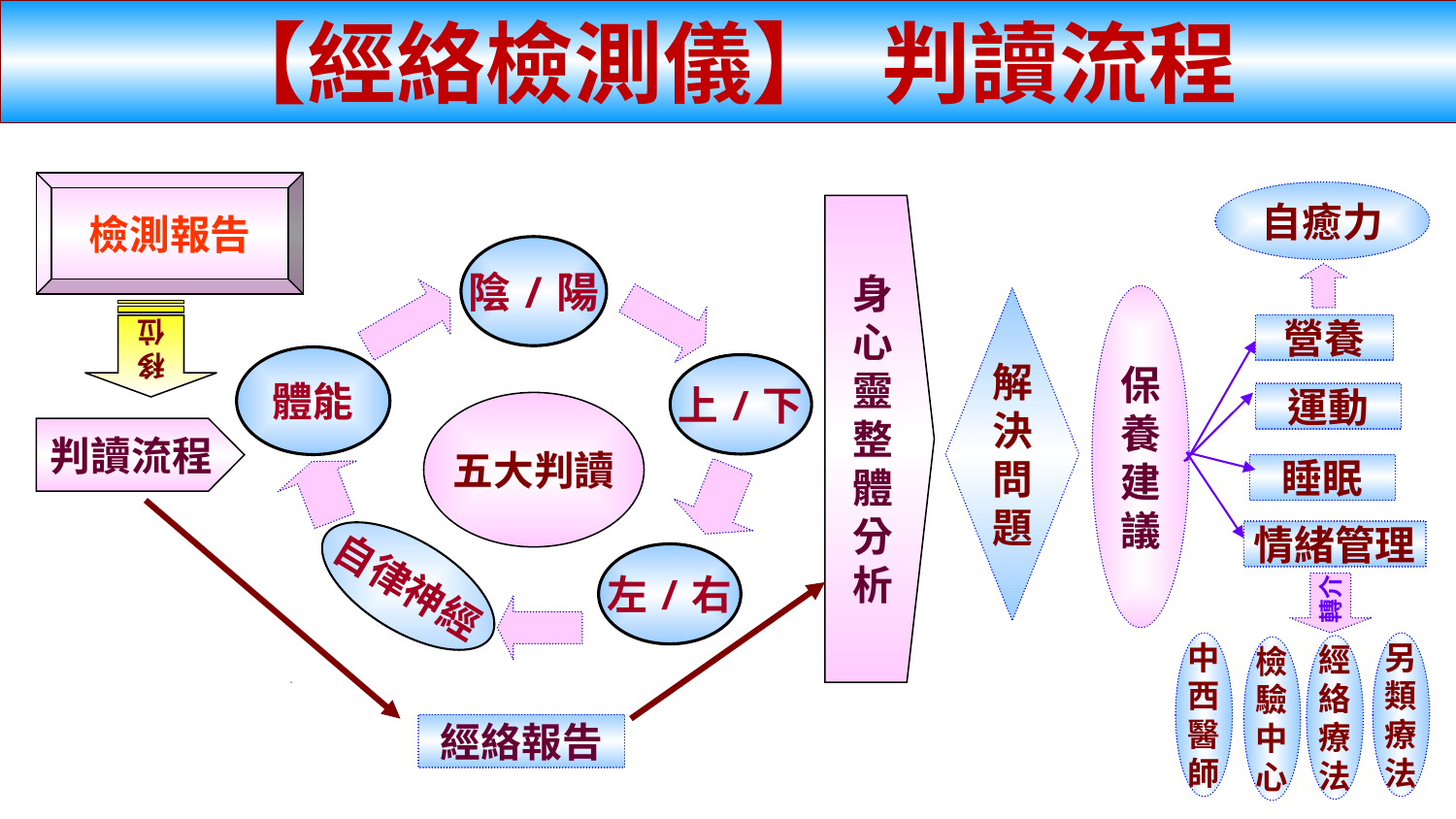

【經絡檢測儀】  判讀流程
檢測報告
自癒力
身
心
靈
整
體
分
析
陰/陽

移
位
保
養
建
議
解
決
問
題
營養

體能
上/下
運動
五大判讀

判讀流程

睡眠

情緒管理
自律神經
左/右
轉介

中
西
醫
師
另
類
療
法
經
絡
療
法
檢
驗
中
心

經絡報告